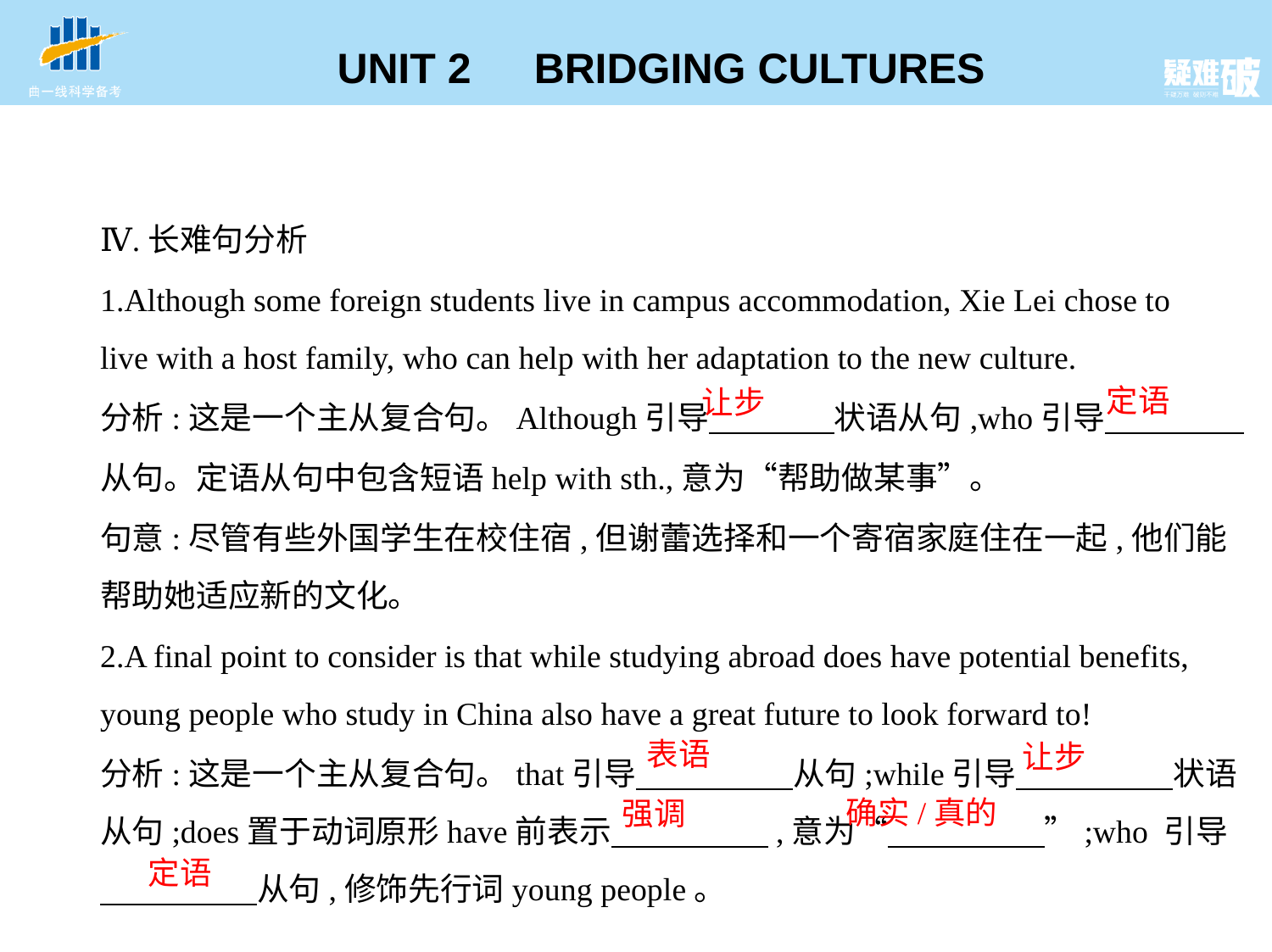

Ⅳ.长难句分析
1.Although some foreign students live in campus accommodation, Xie Lei chose to
live with a host family, who can help with her adaptation to the new culture.
分析:这是一个主从复合句。Although引导　　　    状语从句,who引导
从句。定语从句中包含短语help with sth.,意为“帮助做某事”。
句意:尽管有些外国学生在校住宿,但谢蕾选择和一个寄宿家庭住在一起,他们能
帮助她适应新的文化。
2.A final point to consider is that while studying abroad does have potential benefits,
young people who study in China also have a great future to look forward to!
分析:这是一个主从复合句。that引导　　　　    从句;while引导　　　　    状语
从句;does置于动词原形have前表示　　　　    ,意为“　　　　    ”;who 引导
　　　　    从句,修饰先行词young people。
定语
让步
表语
让步
确实/真的
强调
定语